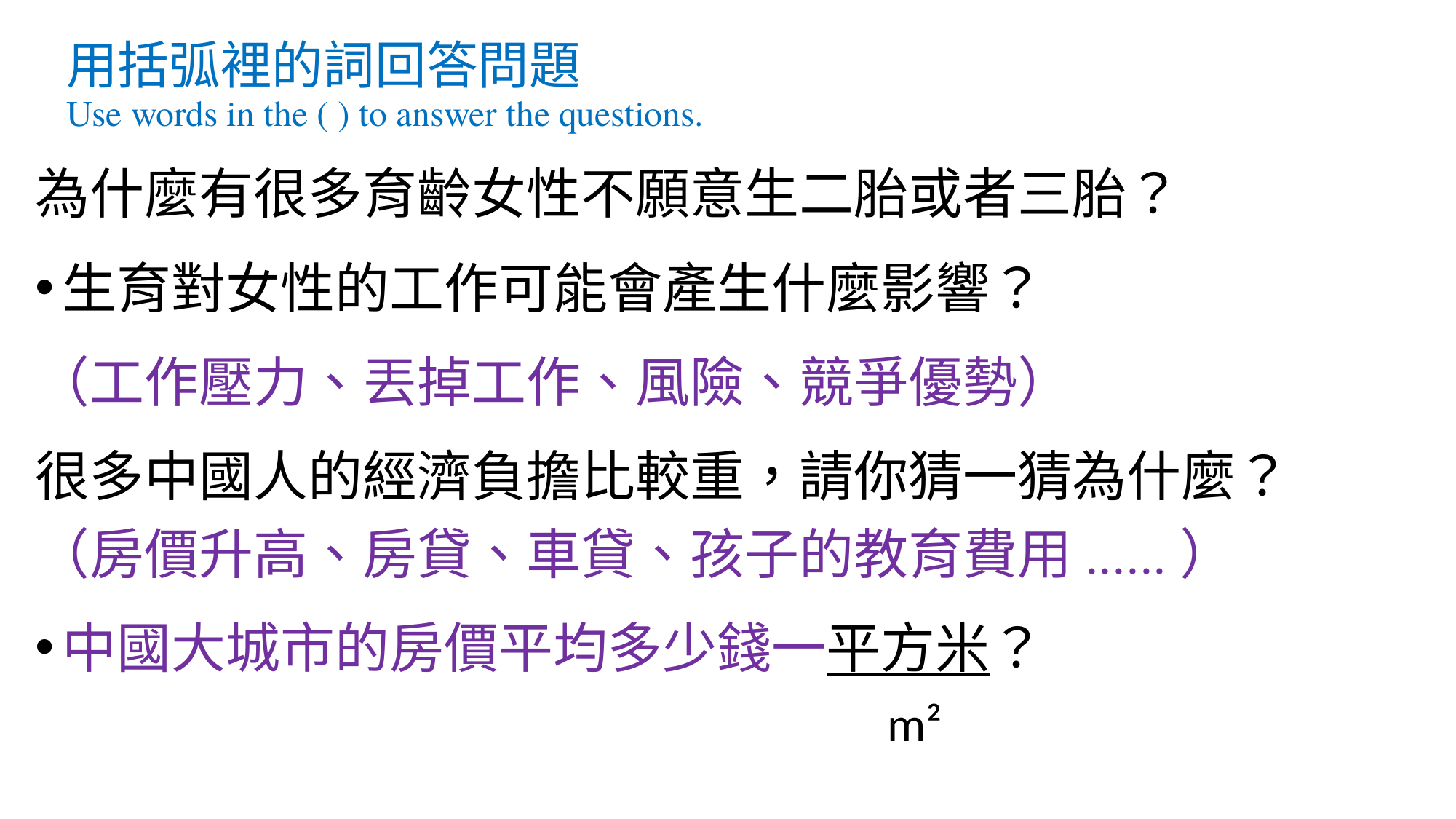

# 用括弧裡的詞回答問題 Use words in the ( ) to answer the questions.
為什麼有很多育齡女性不願意生二胎或者三胎？
生育對女性的工作可能會產生什麼影響？
（工作壓力、丟掉工作、風險、競爭優勢）
很多中國人的經濟負擔比較重，請你猜一猜為什麼？（房價升高、房貸、車貸、孩子的教育費用......）
中國大城市的房價平均多少錢一平方米？
m²